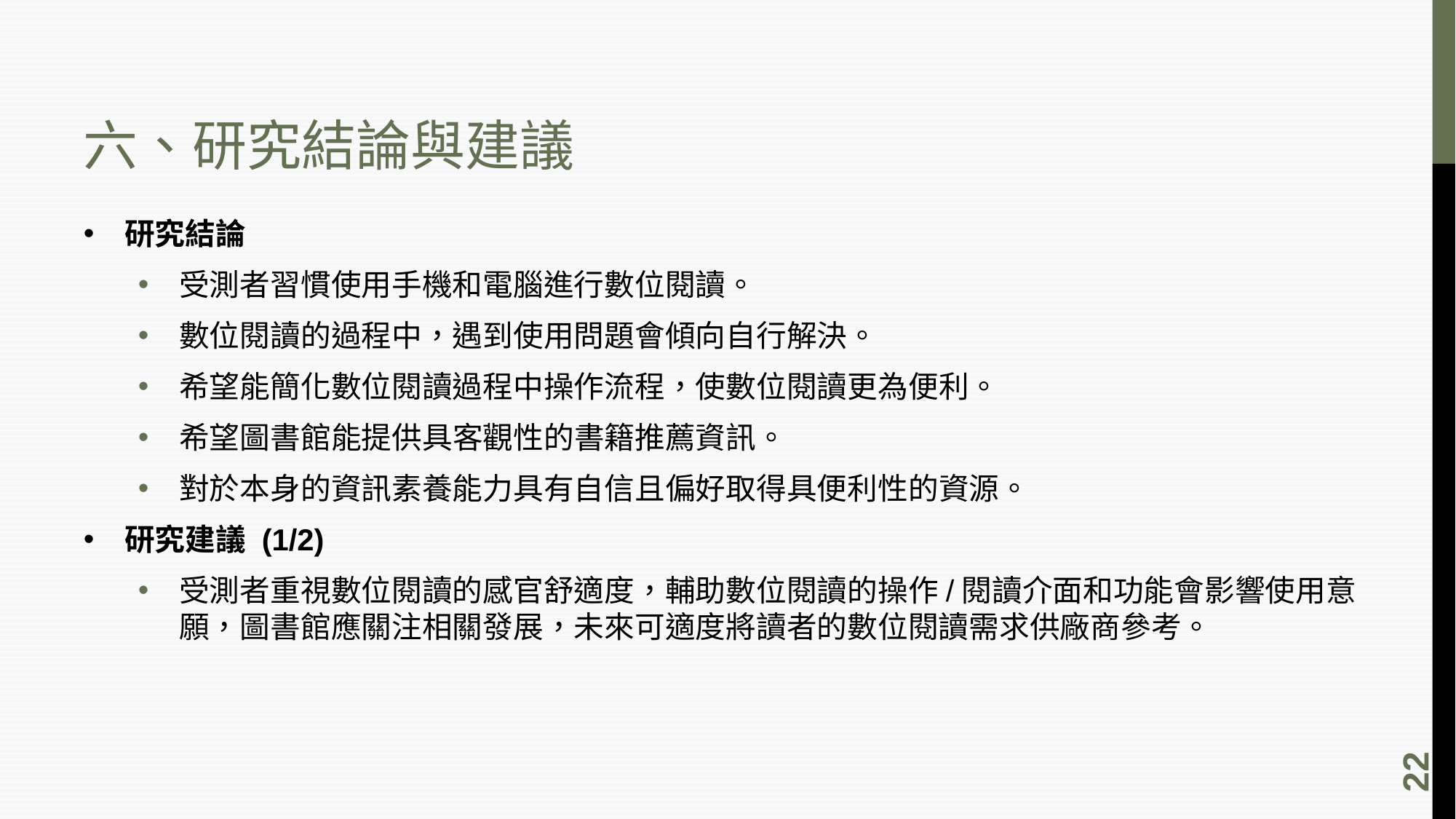

# 六、研究結論與建議
研究結論
受測者習慣使用手機和電腦進行數位閱讀。
數位閱讀的過程中，遇到使用問題會傾向自行解決。
希望能簡化數位閱讀過程中操作流程，使數位閱讀更為便利。
希望圖書館能提供具客觀性的書籍推薦資訊。
對於本身的資訊素養能力具有自信且偏好取得具便利性的資源。
研究建議 (1/2)
受測者重視數位閱讀的感官舒適度，輔助數位閱讀的操作/閱讀介面和功能會影響使用意願，圖書館應關注相關發展，未來可適度將讀者的數位閱讀需求供廠商參考。
22